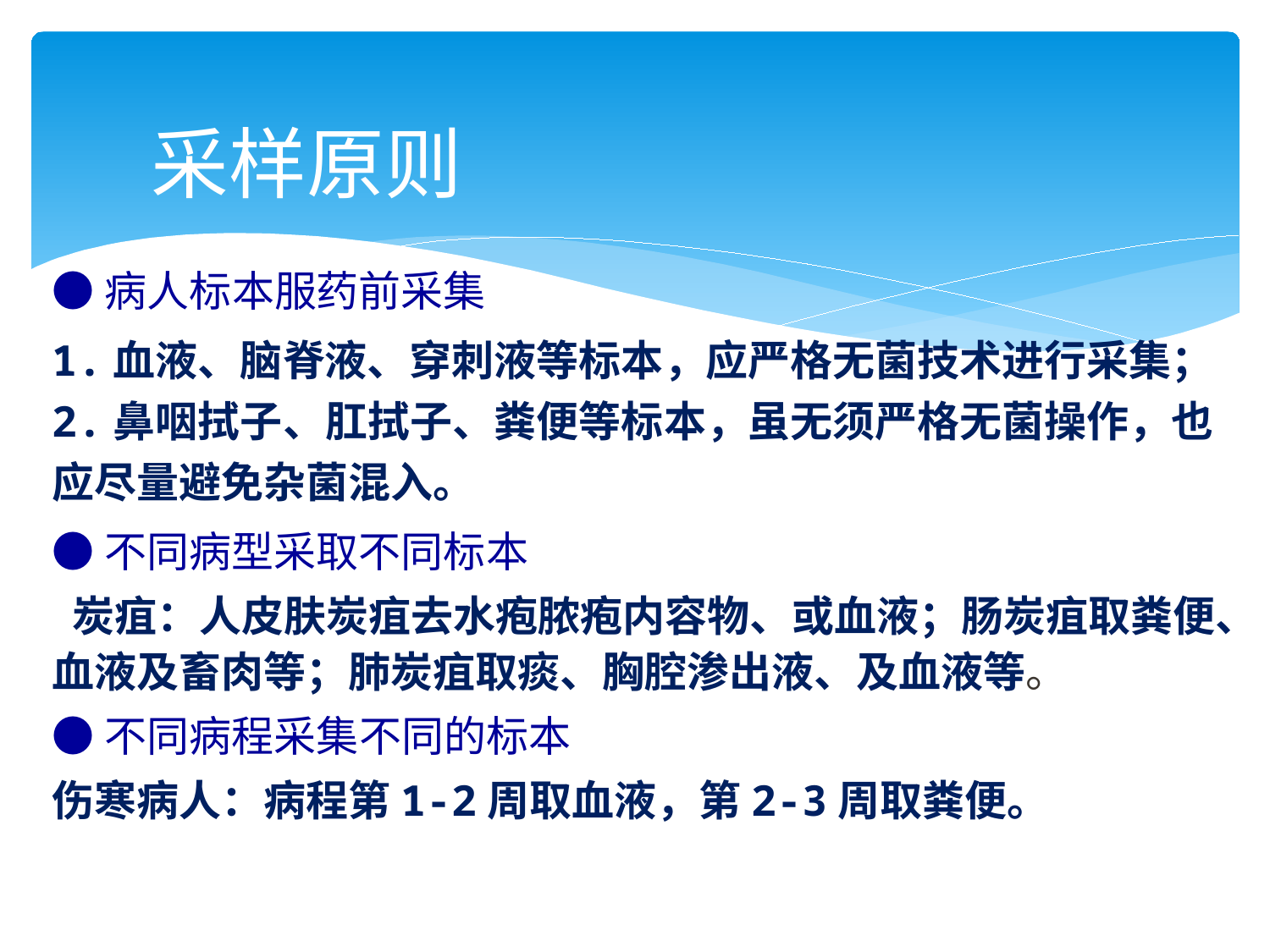

# 采样原则
●病人标本服药前采集
1.血液、脑脊液、穿刺液等标本，应严格无菌技术进行采集； 2.鼻咽拭子、肛拭子、粪便等标本，虽无须严格无菌操作，也应尽量避免杂菌混入。
●不同病型采取不同标本
 炭疽：人皮肤炭疽去水疱脓疱内容物、或血液；肠炭疽取粪便、血液及畜肉等；肺炭疽取痰、胸腔渗出液、及血液等。
●不同病程采集不同的标本
伤寒病人：病程第1-2周取血液，第2-3周取粪便。